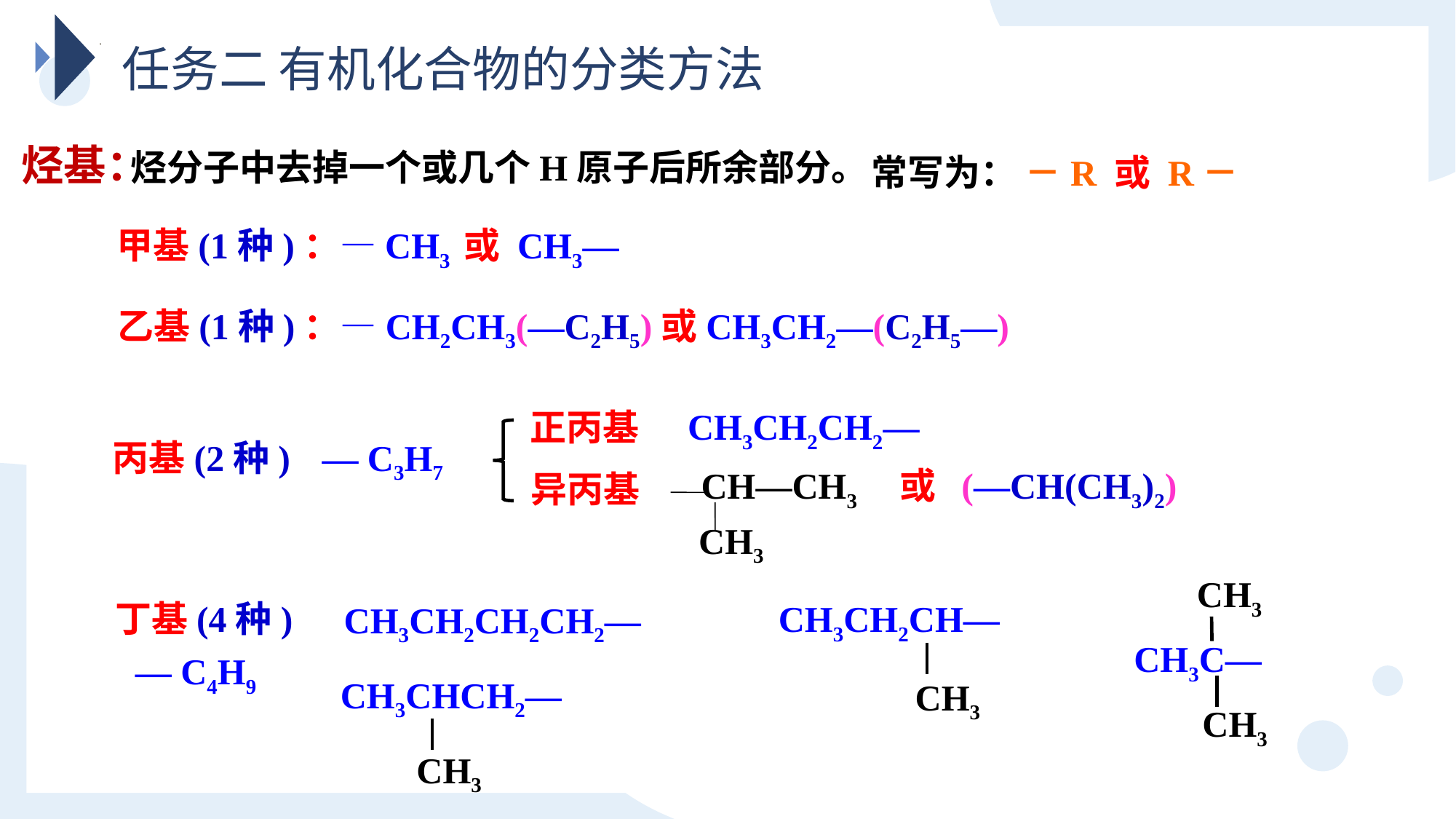

任务二 有机化合物的分类方法

烃基：
烃分子中去掉一个或几个H原子后所余部分。
常写为： －R 或 R－
甲基(1种)：—CH3 或 CH3—
乙基(1种)：—CH2CH3(—C2H5)或CH3CH2—(C2H5—)
CH3CH2CH2—
正丙基

— C3H7
丙基(2种)
CH—CH3

CH3
  或  (—CH(CH3)2)
异丙基
CH3
CH3C—
CH3
丁基(4种)
CH3CH2CH—
CH3
CH3CH2CH2CH2—
— C4H9
CH3CHCH2—
CH3